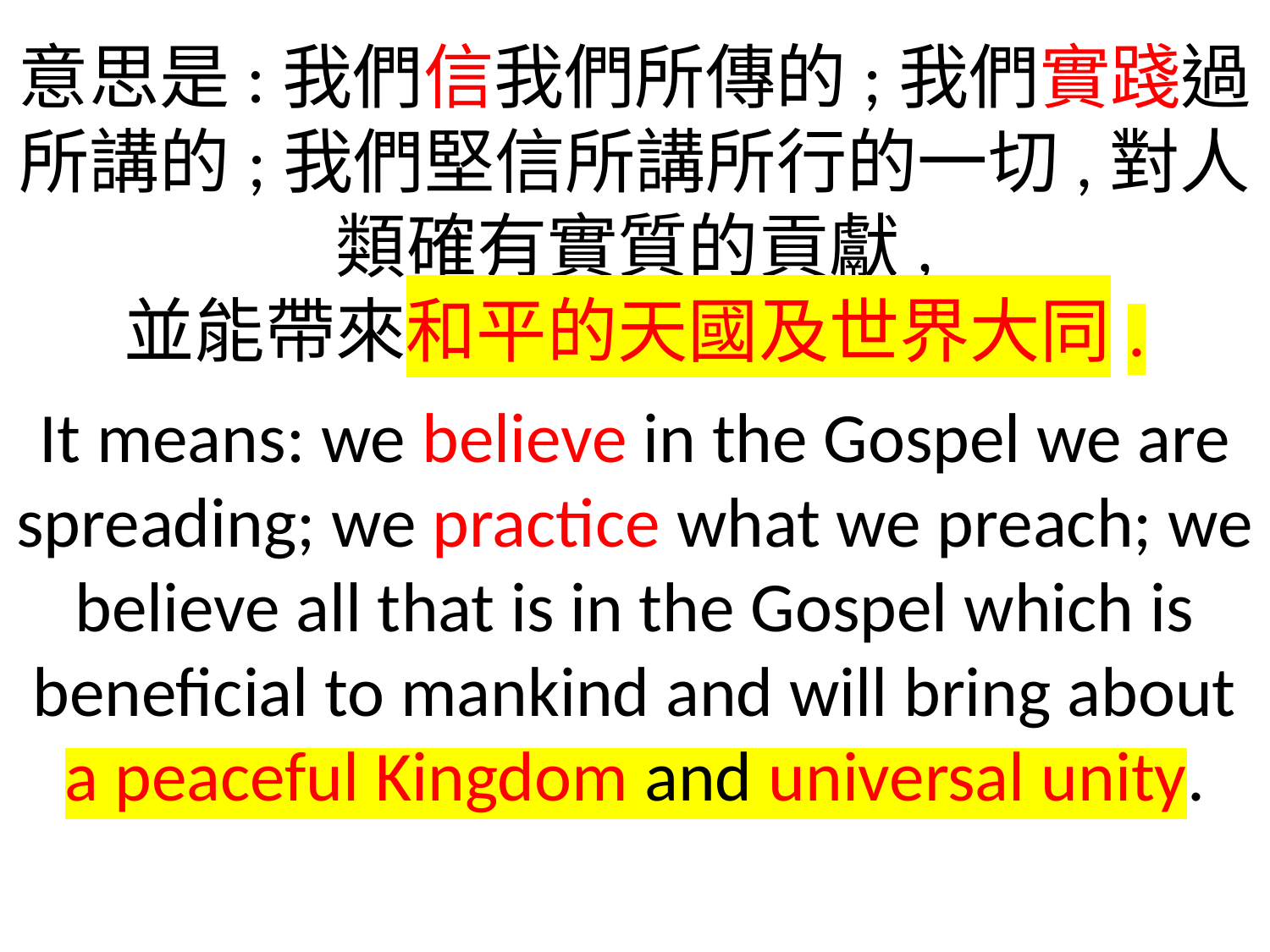

意思是:我們信我們所傳的;我們實踐過所講的;我們堅信所講所行的一切,對人類確有實質的貢獻,
並能帶來和平的天國及世界大同.
It means: we believe in the Gospel we are spreading; we practice what we preach; we believe all that is in the Gospel which is beneficial to mankind and will bring about a peaceful Kingdom and universal unity.